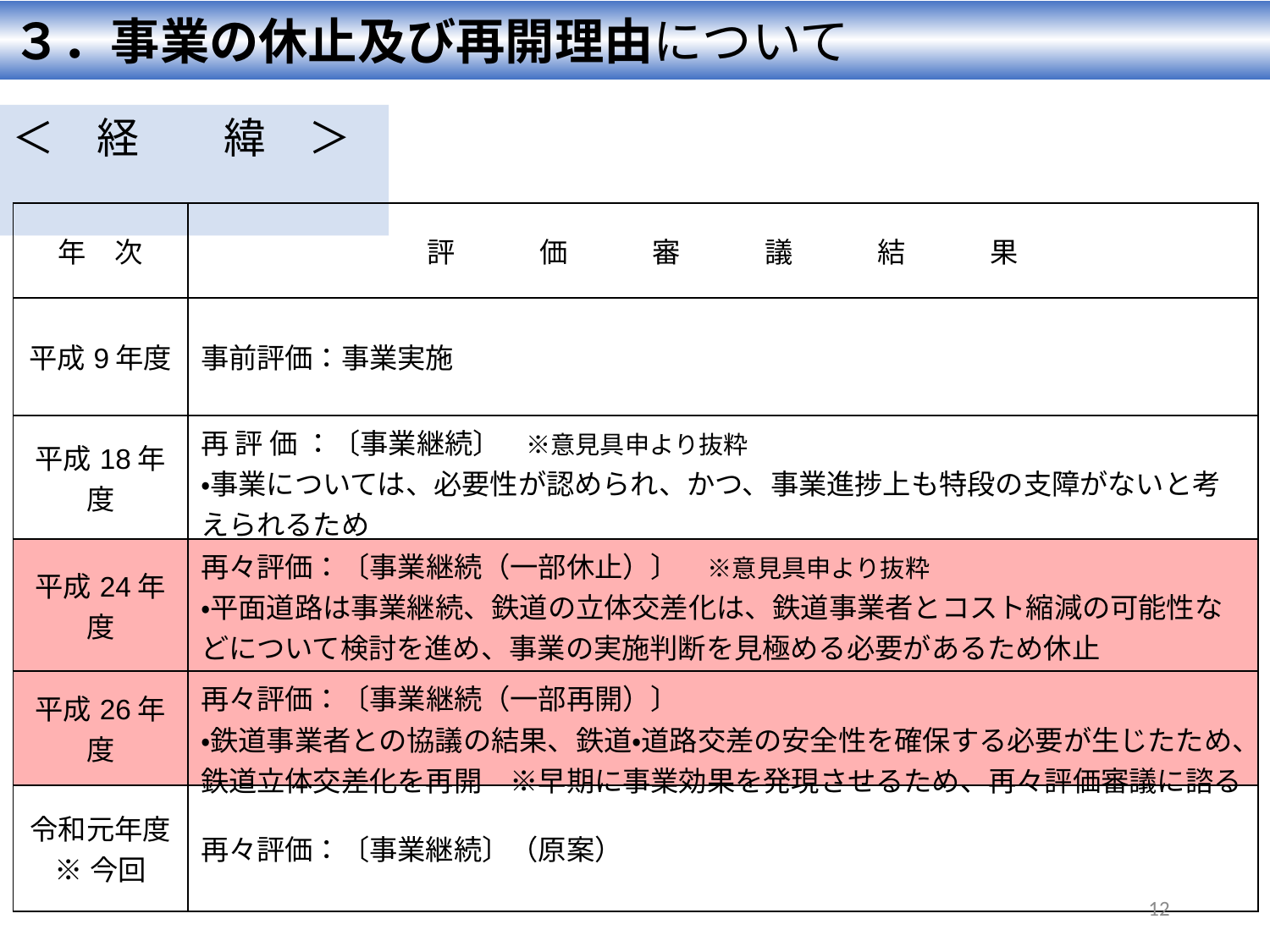

３．事業の休止及び再開理由について
＜　経　　緯　＞
| 年　次 | 評　　　価　　　審　　　議　　　結　　　果 |
| --- | --- |
| 平成9年度 | 事前評価：事業実施 |
| 平成18年度 | 再 評 価 ：〔事業継続〕　※意見具申より抜粋 ・事業については、必要性が認められ、かつ、事業進捗上も特段の支障がないと考えられるため |
| 平成24年度 | 再々評価：〔事業継続（一部休止）〕　※意見具申より抜粋 ・平面道路は事業継続、鉄道の立体交差化は、鉄道事業者とコスト縮減の可能性などについて検討を進め、事業の実施判断を見極める必要があるため休止 |
| 平成26年度 | 再々評価：〔事業継続（一部再開）〕 ・鉄道事業者との協議の結果、鉄道・道路交差の安全性を確保する必要が生じたため、鉄道立体交差化を再開　※早期に事業効果を発現させるため、再々評価審議に諮る |
| 令和元年度 ※今回 | 再々評価：〔事業継続〕（原案） |
12